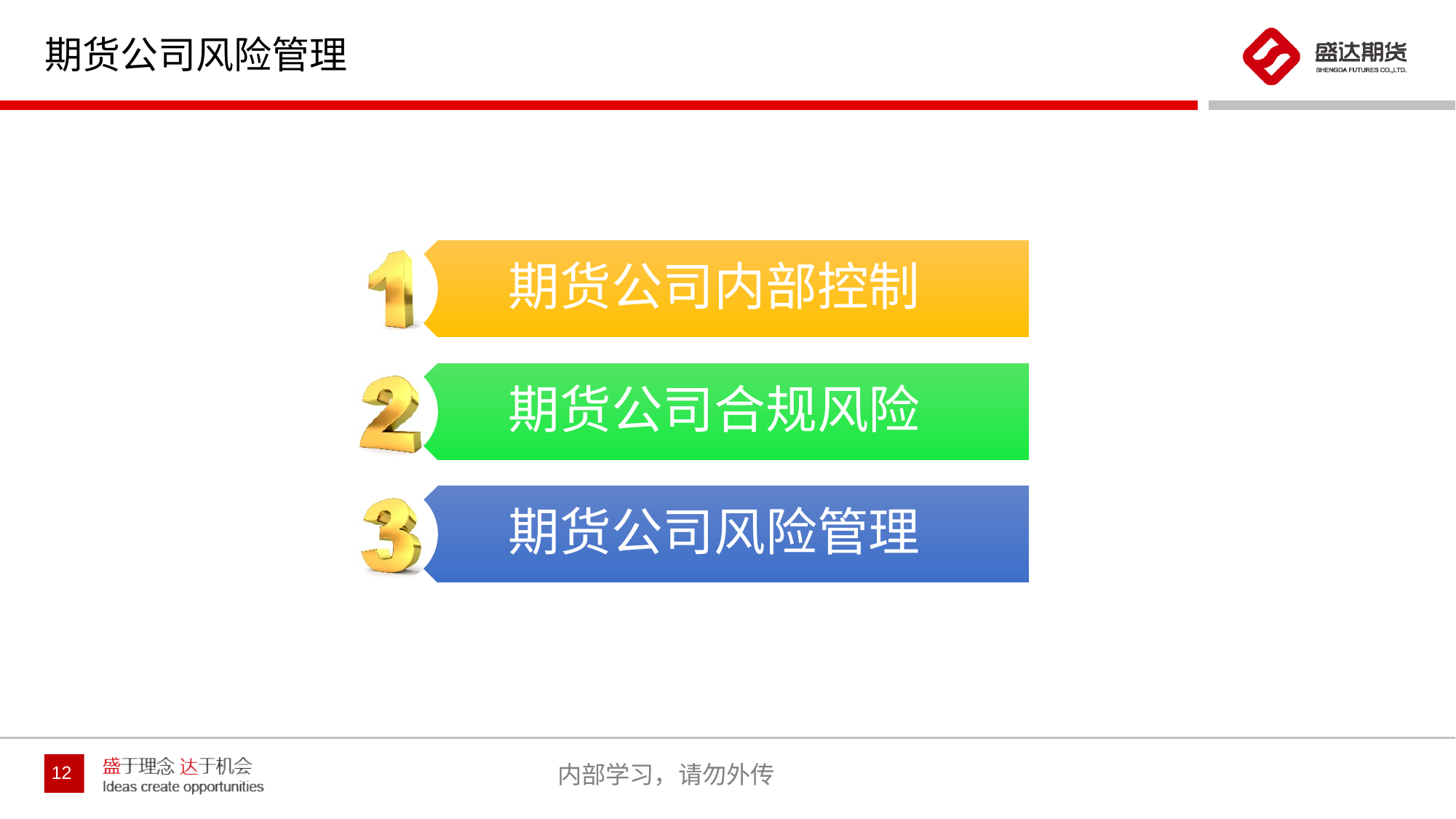

# 期货公司风险管理
期货公司内部控制
期货公司合规风险
期货公司风险管理